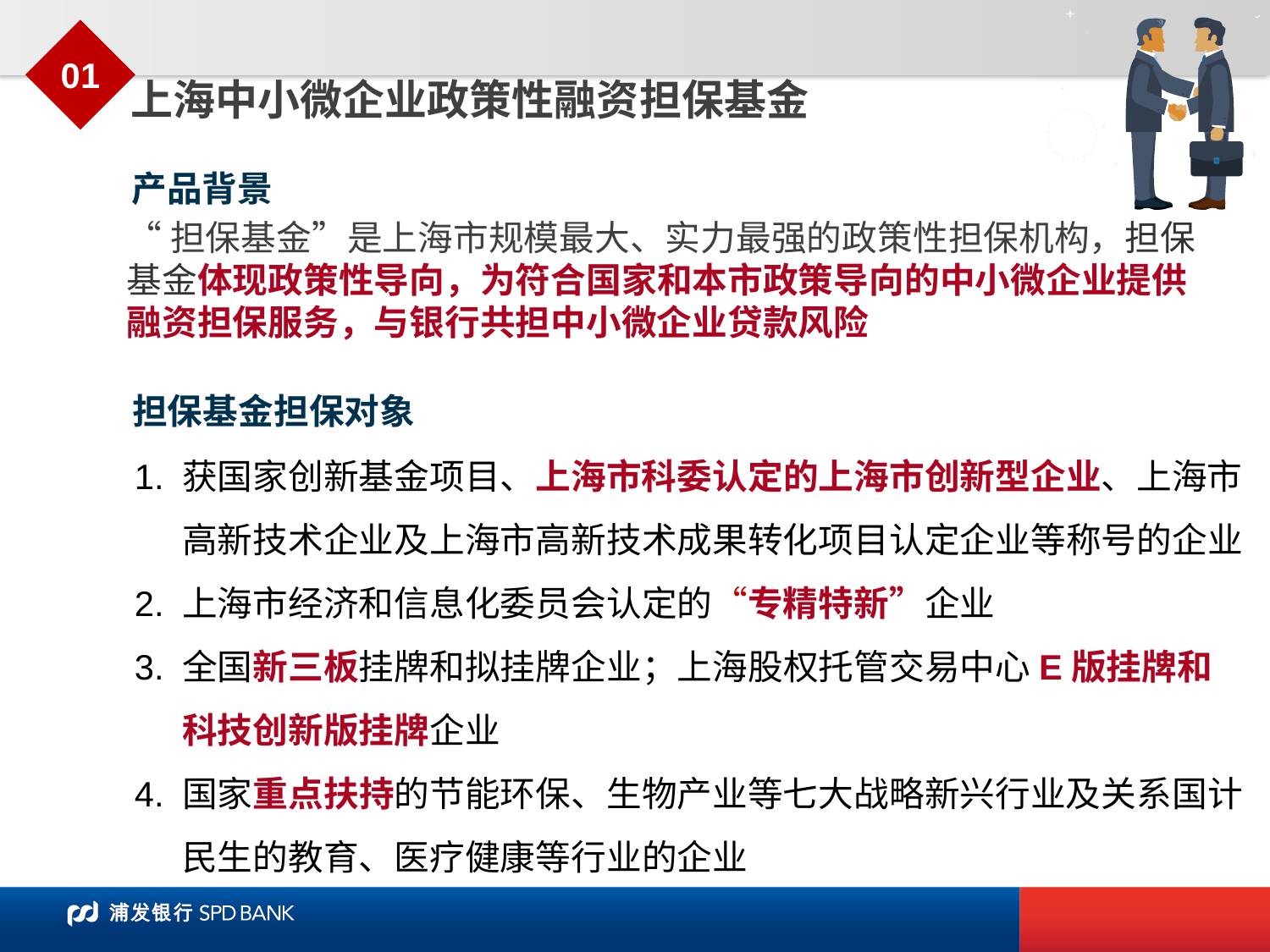

01
上海中小微企业政策性融资担保基金
产品背景
“担保基金”是上海市规模最大、实力最强的政策性担保机构，担保基金体现政策性导向，为符合国家和本市政策导向的中小微企业提供融资担保服务，与银行共担中小微企业贷款风险
担保基金担保对象
获国家创新基金项目、上海市科委认定的上海市创新型企业、上海市高新技术企业及上海市高新技术成果转化项目认定企业等称号的企业
上海市经济和信息化委员会认定的“专精特新”企业
全国新三板挂牌和拟挂牌企业；上海股权托管交易中心E版挂牌和科技创新版挂牌企业
国家重点扶持的节能环保、生物产业等七大战略新兴行业及关系国计民生的教育、医疗健康等行业的企业